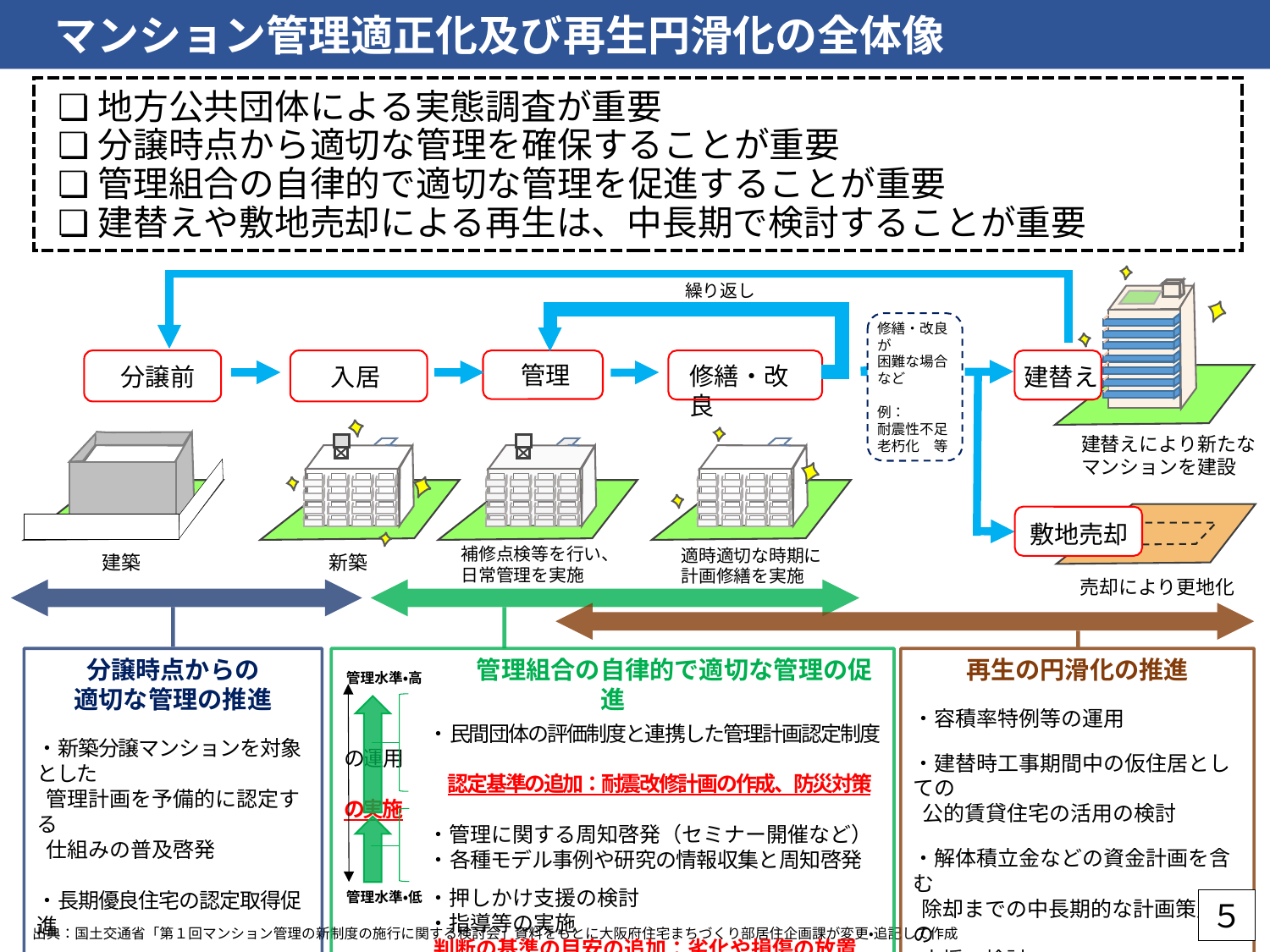

マンション管理適正化及び再生円滑化の全体像

❏地方公共団体による実態調査が重要
❏分譲時点から適切な管理を確保することが重要
❏管理組合の自律的で適切な管理を促進することが重要
❏建替えや敷地売却による再生は、中長期で検討することが重要

繰り返し

修繕・改良が
困難な場合など

例：
耐震性不足
老朽化　等

管理
修繕・改良
建替え
分譲前
入居

建替えにより新たな
マンションを建設

敷地売却

補修点検等を行い、
日常管理を実施
適時適切な時期に
計画修繕を実施
建築
新築
売却により更地化
　　　　　管理組合の自律的で適切な管理の促進

　　　　・民間団体の評価制度と連携した管理計画認定制度の運用
　　　　　 認定基準の追加：耐震改修計画の作成、防災対策の実施
　　　　・管理に関する周知啓発（セミナー開催など）
　　　　・各種モデル事例や研究の情報収集と周知啓発

　　　　・押しかけ支援の検討
　　　　・指導等の実施
　　　　    判断の基準の目安の追加：劣化や損傷の放置

再生の円滑化の推進

・容積率特例等の運用

・建替時工事期間中の仮住居としての
 公的賃貸住宅の活用の検討

・解体積立金などの資金計画を含む
  除却までの中長期的な計画策定への
  支援の検討

分譲時点からの
適切な管理の推進

・新築分譲マンションを対象とした
 管理計画を予備的に認定する
 仕組みの普及啓発

・長期優良住宅の認定取得促進

管理水準・高

管理水準・低
５
出典：国土交通省「第１回マンション管理の新制度の施行に関する検討会」資料をもとに大阪府住宅まちづくり部居住企画課が変更・追記して作成